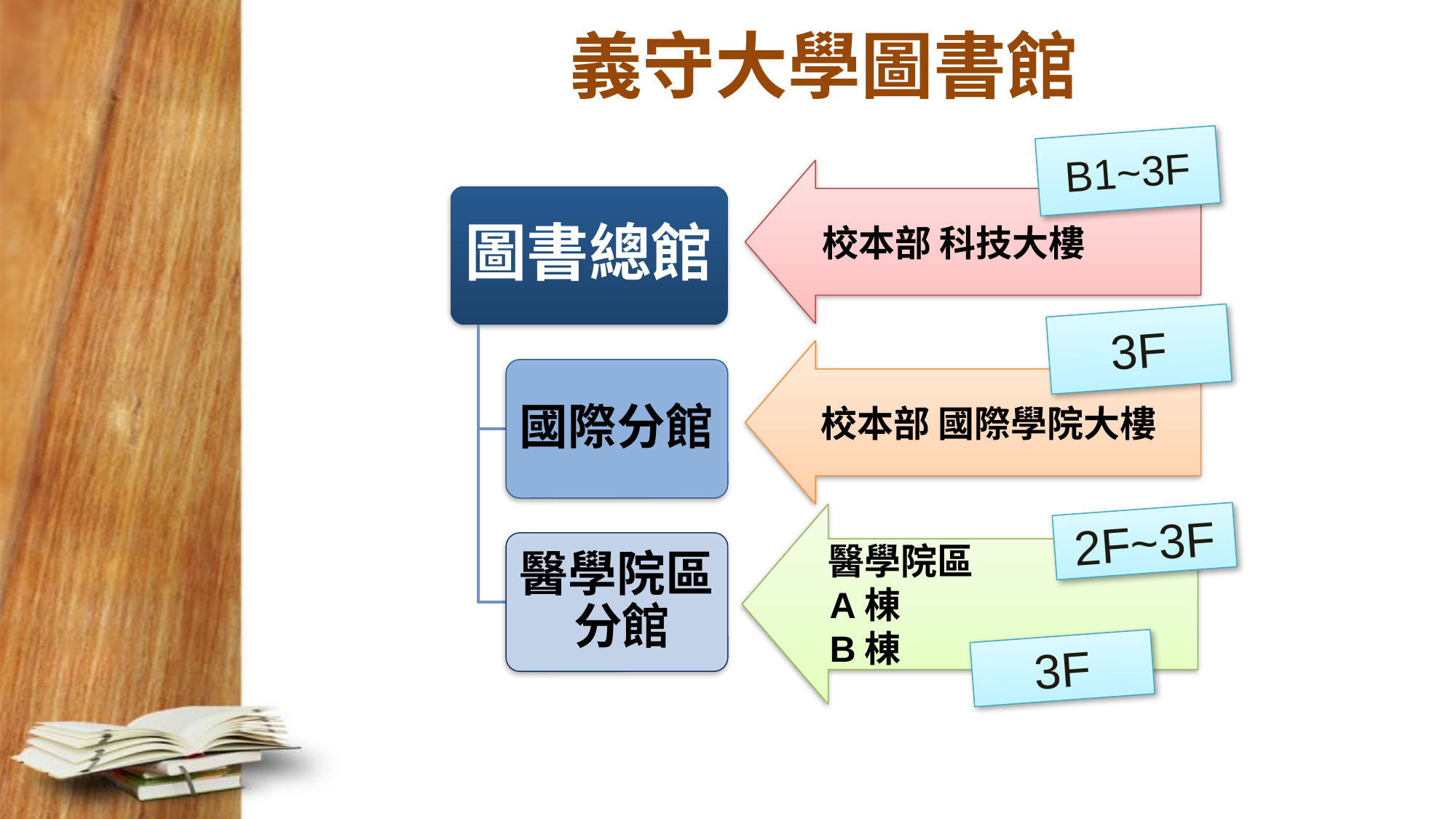

# 義守大學圖書館
B1~3F
  校本部 科技大樓

圖書總館

國際分館

醫學院區  分館
3F
  校本部 國際學院大樓
  醫學院區
  A棟
  B棟
2F~3F
3F